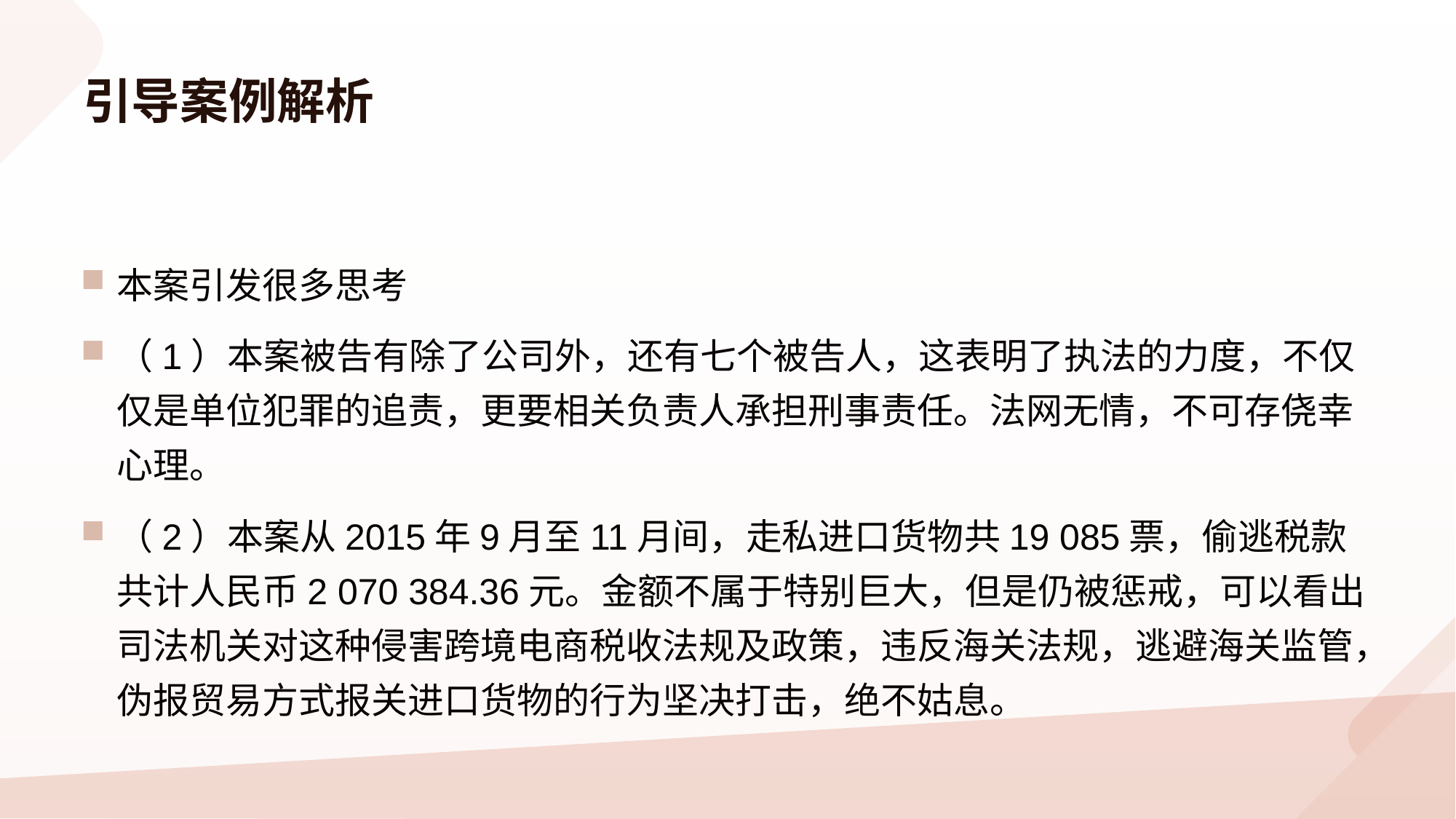

# 引导案例解析
本案引发很多思考
（1）本案被告有除了公司外，还有七个被告人，这表明了执法的力度，不仅仅是单位犯罪的追责，更要相关负责人承担刑事责任。法网无情，不可存侥幸心理。
（2）本案从2015年9月至11月间，走私进口货物共19 085票，偷逃税款共计人民币2 070 384.36元。金额不属于特别巨大，但是仍被惩戒，可以看出司法机关对这种侵害跨境电商税收法规及政策，违反海关法规，逃避海关监管，伪报贸易方式报关进口货物的行为坚决打击，绝不姑息。